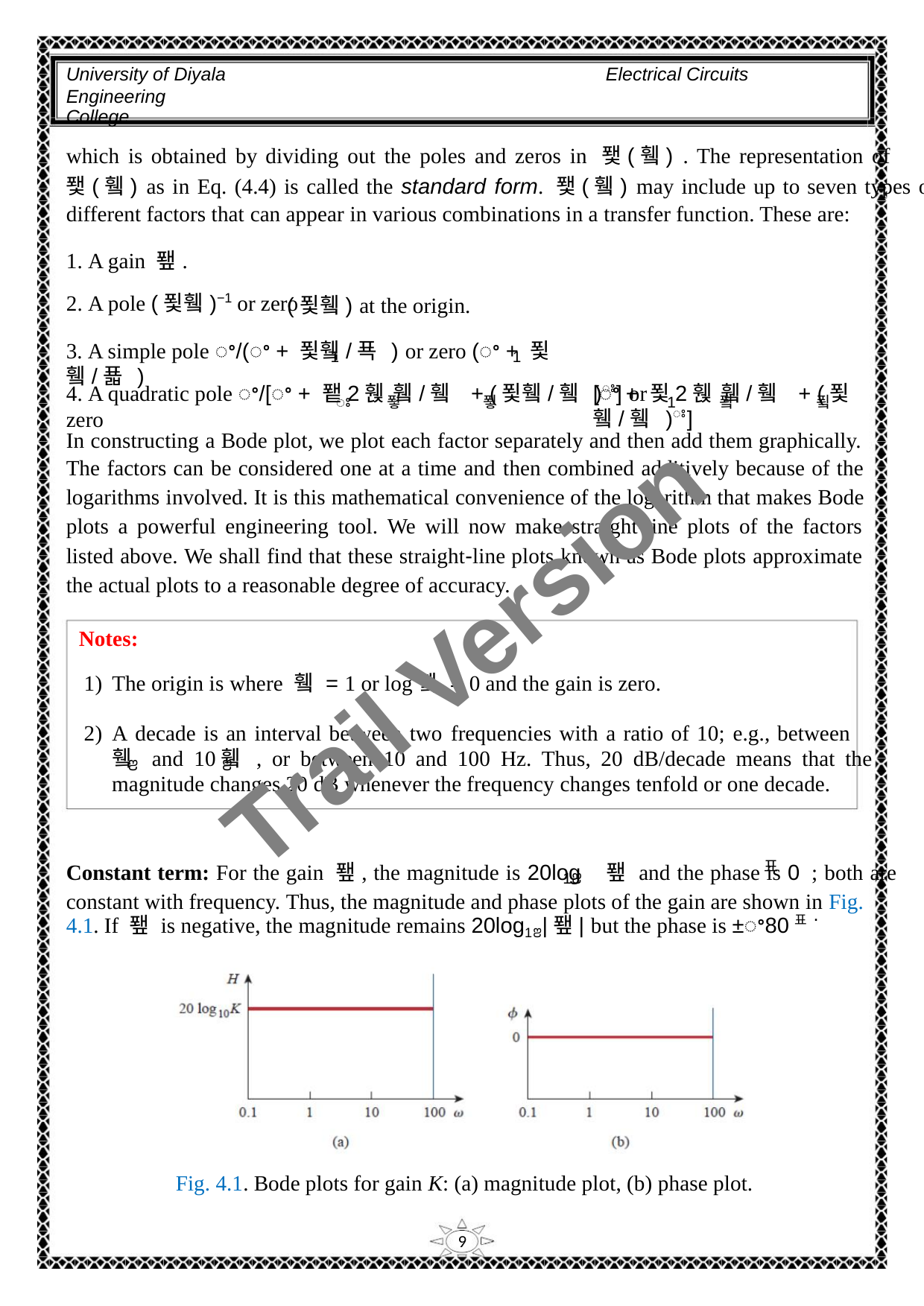

University of Diyala
Engineering College
Electrical Circuits
which is obtained by dividing out the poles and zeros in 퐻(휔) . The representation of
퐻(휔) as in Eq. (4.4) is called the standard form. 퐻(휔) may include up to seven types of
different factors that can appear in various combinations in a transfer function. These are:
1. A gain 퐾.
2. A pole (푗휔)−1 or zero
(푗휔) at the origin.
3. A simple pole ꢀ/(ꢀ + 푗휔/푝 ) or zero (ꢀ + 푗휔/푧 )
1
1
4. A quadratic pole ꢀ/[ꢀ + 퐽2휁 휔/휔 + (푗휔/휔 )ꢁ] or zero
[ꢀ + 푗2휁 휔/휔 + (푗휔/휔 )ꢁ]
ꢁ
푛
푛
1
푘
푘
In constructing a Bode plot, we plot each factor separately and then add them graphically.
The factors can be considered one at a time and then combined additively because of the
logarithms involved. It is this mathematical convenience of the logarithm that makes Bode
plots a powerful engineering tool. We will now make straight‐line plots of the factors
listed above. We shall find that these straight‐line plots known as Bode plots approximate
the actual plots to a reasonable degree of accuracy.
Trail Version
Trail Version
Trail Version
Trail Version
Trail Version
Trail Version
Trail Version
Trail Version
Trail Version
Trail Version
Trail Version
Trail Version
Trail Version
Notes:
1) The origin is where 휔 = 1 or log휔 = 0 and the gain is zero.
2) A decade is an interval between two frequencies with a ratio of 10; e.g., between
휔 and 10휔 , or between 10 and 100 Hz. Thus, 20 dB/decade means that the
ꢂ
ꢂ
magnitude changes 20 dB whenever the frequency changes tenfold or one decade.
표
Constant term: For the gain 퐾, the magnitude is 20log 퐾 and the phase is 0 ; both are
1ꢂ
constant with frequency. Thus, the magnitude and phase plots of the gain are shown in Fig.
4.1. If 퐾 is negative, the magnitude remains 20log1ꢂ|퐾| but the phase is ±ꢀ80표.
Fig. 4.1. Bode plots for gain K: (a) magnitude plot, (b) phase plot.
9